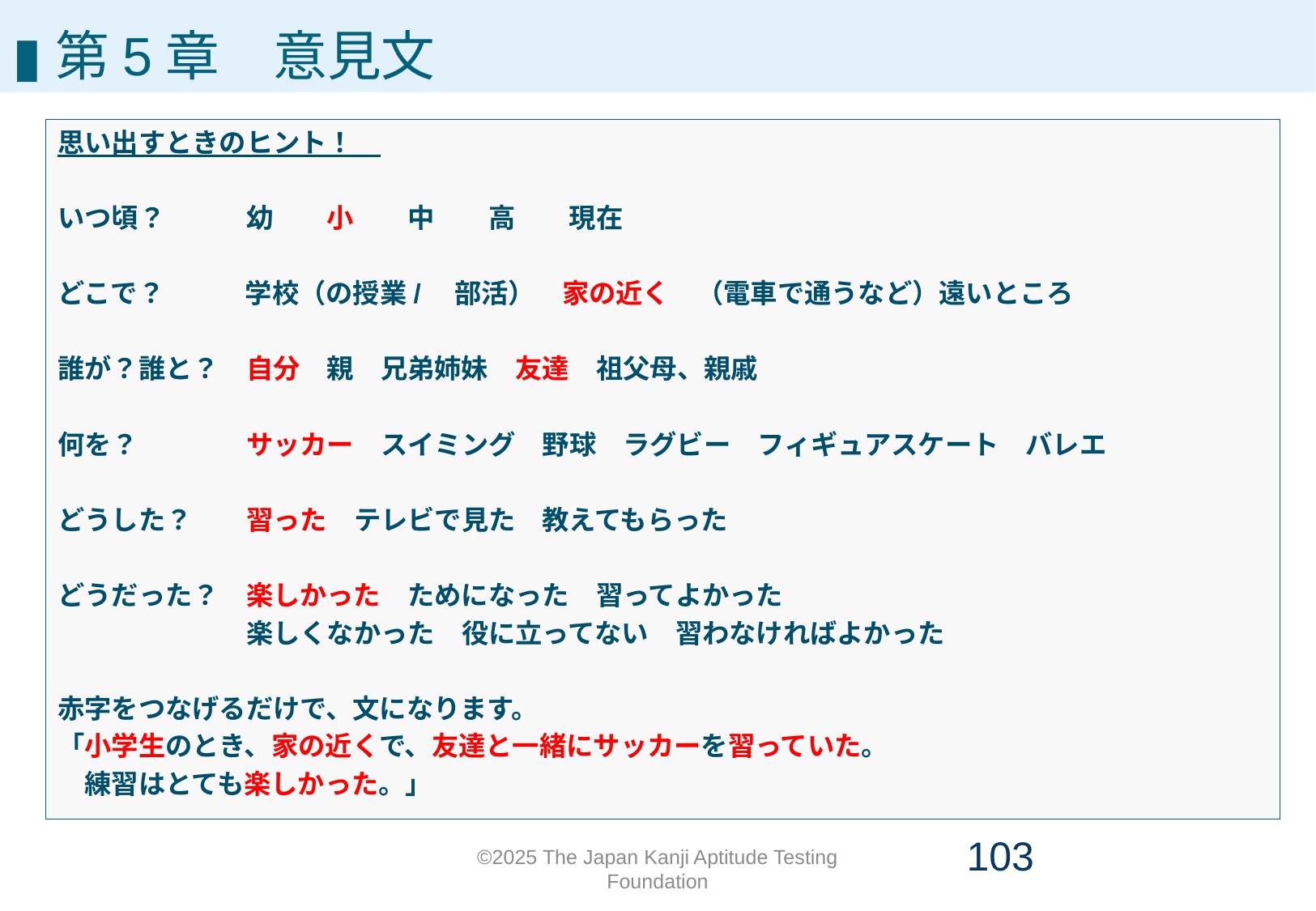

ルール①　事実と意見を分ける
▮第5章　意見文
思い出すときのヒント！

いつ頃？　　　幼　　小　　中　　高　　現在

どこで？　　　学校（の授業/　部活）　家の近く　（電車で通うなど）遠いところ

誰が？誰と？　自分　親　兄弟姉妹　友達　祖父母、親戚

何を？　　　　サッカー　スイミング　野球　ラグビー　フィギュアスケート　バレエ

どうした？　　習った　テレビで見た　教えてもらった

どうだった？　楽しかった　ためになった　習ってよかった
　　　　　　　楽しくなかった　役に立ってない　習わなければよかった

赤字をつなげるだけで、文になります。
「小学生のとき、家の近くで、友達と一緒にサッカーを習っていた。
　練習はとても楽しかった。」

©2025 The Japan Kanji Aptitude Testing Foundation
103